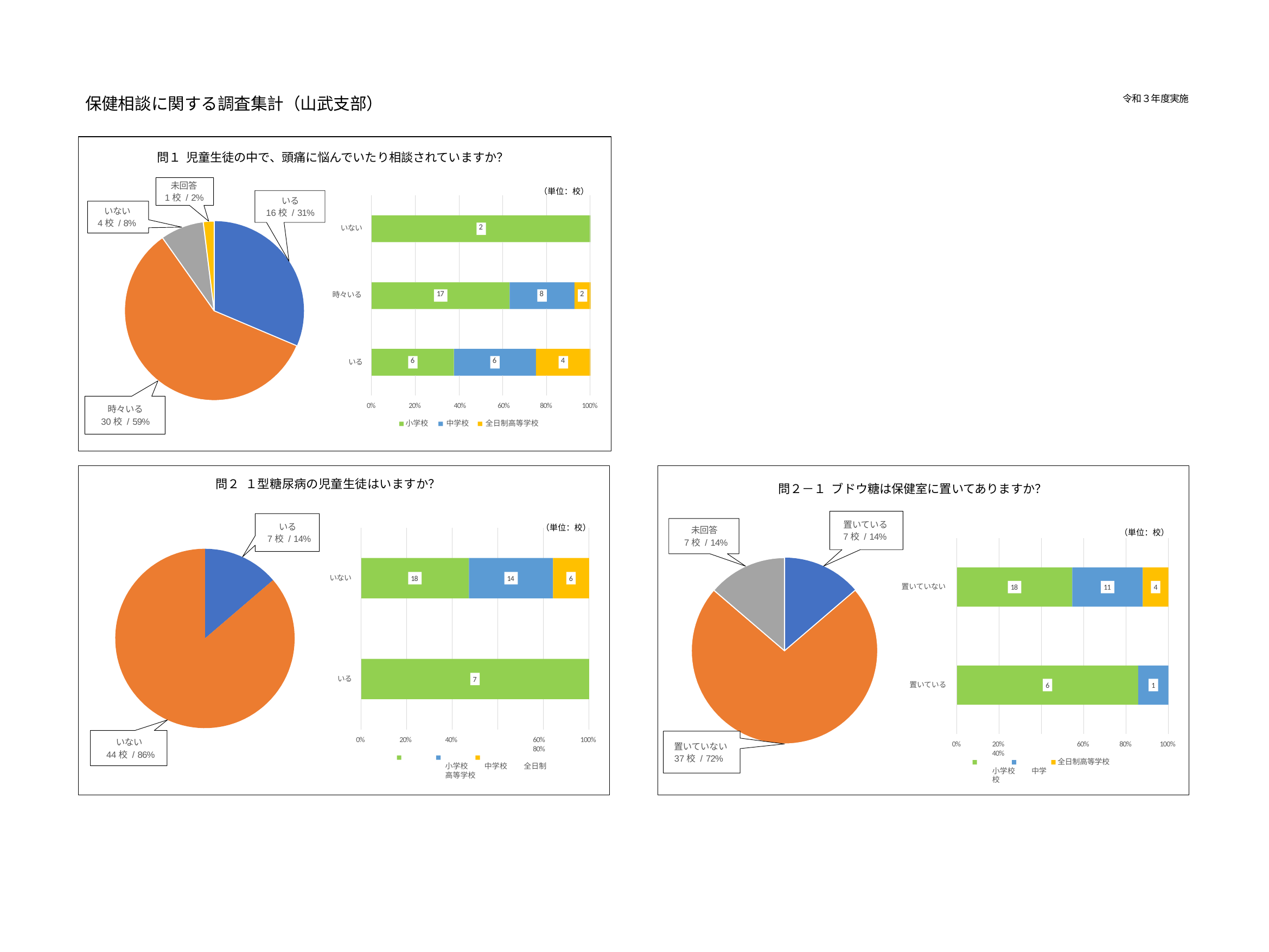

令和３年度実施
保健相談に関する調査集計（山武支部）

問１  児童生徒の中で、頭痛に悩んでいたり相談されていますか？
未回答
1校 / 2%

（単位：校）

いる
16校 / 31%
|  |  |  |  |  |  |  |  |  |
| --- | --- | --- | --- | --- | --- | --- | --- | --- |
| 2 |  |  |  |  |  |  |  |  |
|  |  |  |  |  |  |  |  |  |
| 17 |  |  |  |  | 8 |  |  | 2 |
|  |  |  |  |  |  |  |  |  |
| 6 |  | 6 |  |  |  | 4 |  |  |
|  |  |  |  |  |  |  |  |  |

いない
4校 / 8%

いない

時々いる

いる

0%
20%	40%	60%
80%
100%
時々いる
30校 / 59%
小学校	中学校	全日制高等学校

問２  １型糖尿病の児童生徒はいますか？
問２－１  ブドウ糖は保健室に置いてありますか？

置いている
7校 / 14%

いる
7校 / 14%
（単位：校）
未回答
7校 / 14%
（単位：校）

いない
18
14
6

置いていない
18
11
4

いる
7
置いている
6
1

0%
20%
100%
40%	60%	80%
小学校	中学校	全日制高等学校
いない
44校 / 86%
0%
60%
80%
100%
20%	40%
小学校	中学校
置いていない
37校 / 72%
全日制高等学校